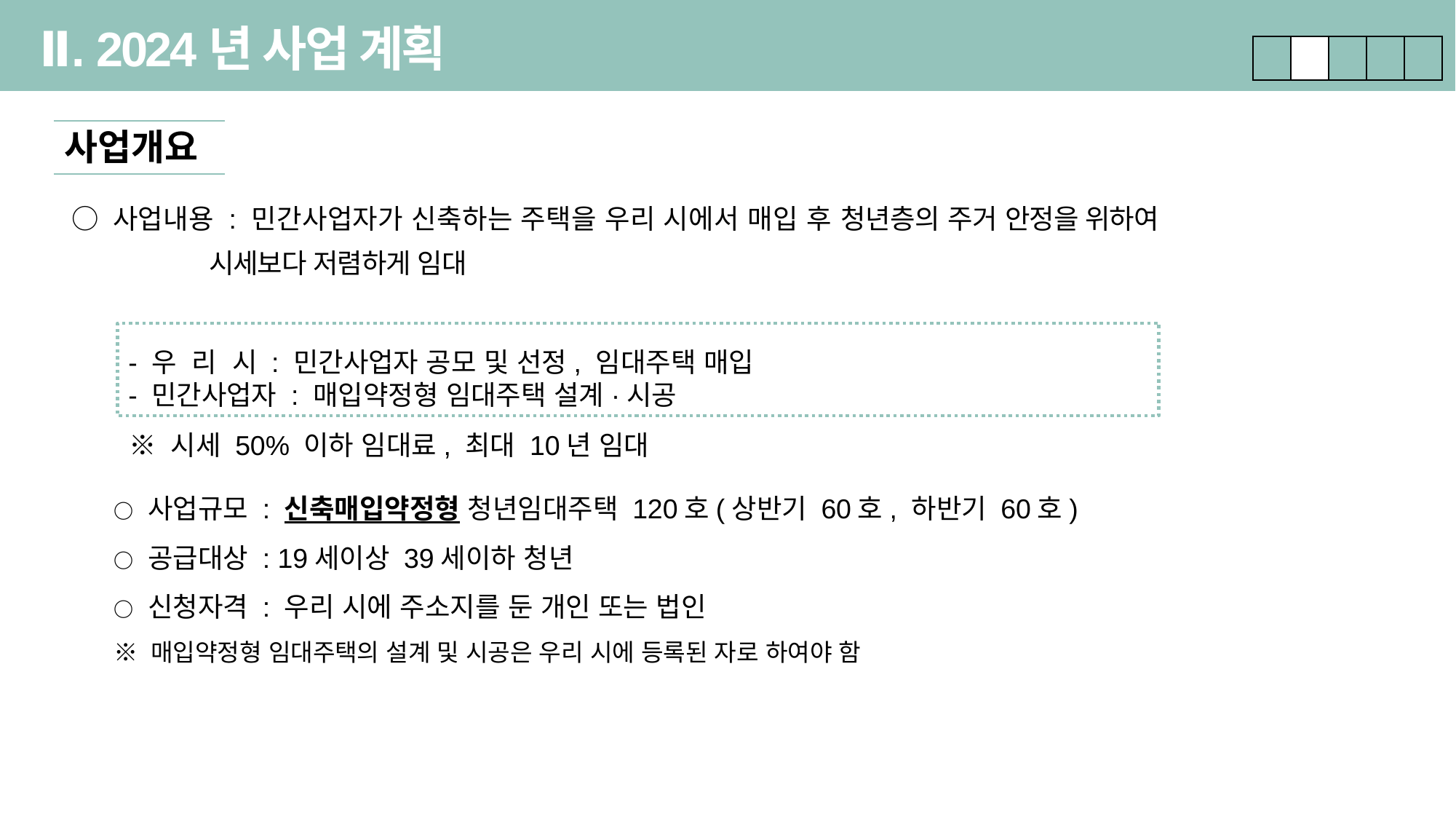

Ⅱ. 2024년 사업 계획
|  |  |  |  |  |
| --- | --- | --- | --- | --- |
사업개요
○ 사업내용 : 민간사업자가 신축하는 주택을 우리 시에서 매입 후 청년층의 주거 안정을 위하여
                   시세보다 저렴하게 임대

  ※ 시세 50% 이하 임대료, 최대 10년 임대

○ 사업규모 : 신축매입약정형 청년임대주택 120호(상반기 60호, 하반기 60호)
○ 공급대상 : 19세이상 39세이하 청년
○ 신청자격 : 우리 시에 주소지를 둔 개인 또는 법인
※ 매입약정형 임대주택의 설계 및 시공은 우리 시에 등록된 자로 하여야 함

- 우  리  시 : 민간사업자 공모 및 선정, 임대주택 매입
- 민간사업자 : 매입약정형 임대주택 설계·시공